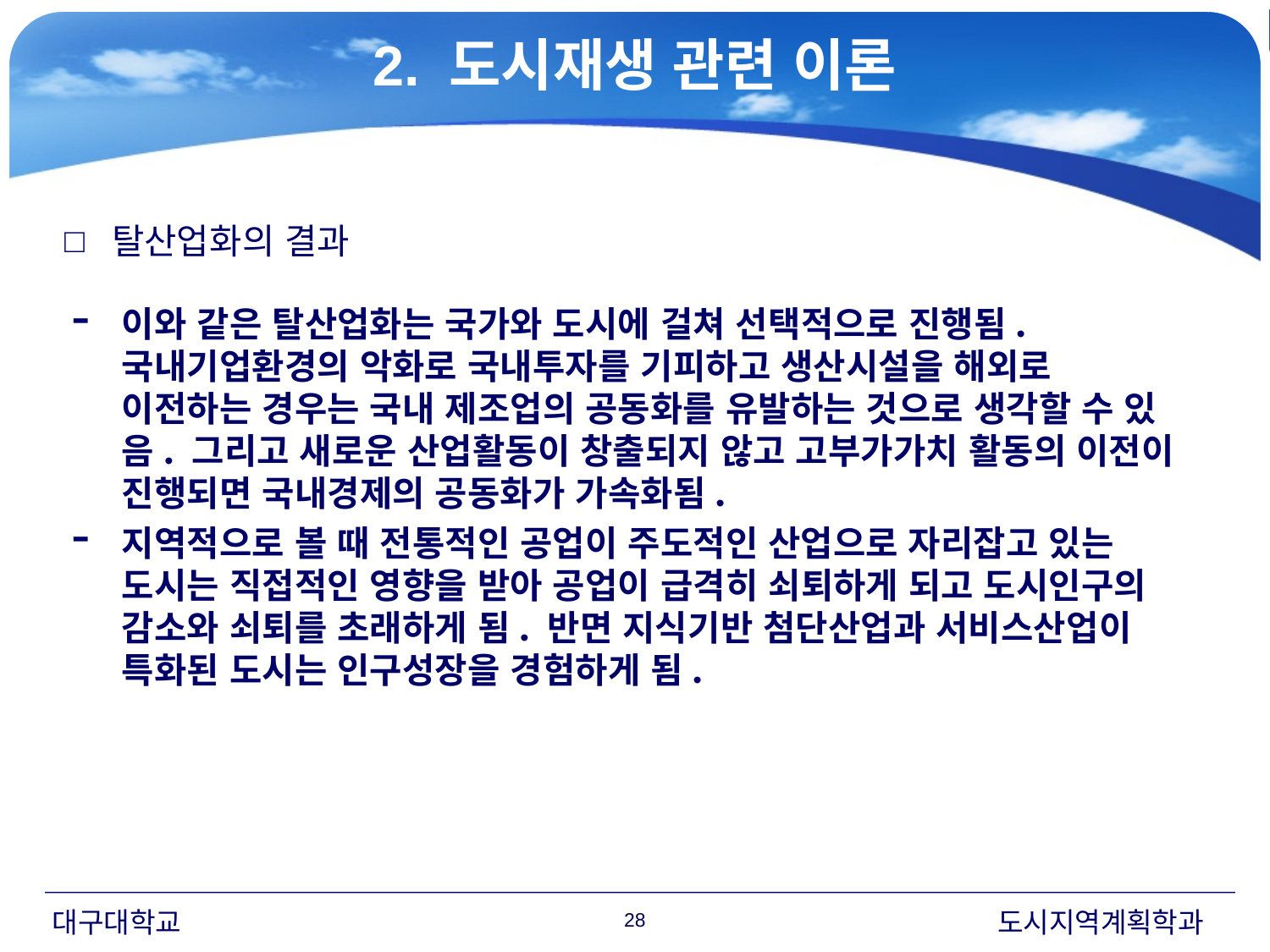

2. 도시재생 관련 이론
□
  탈산업화의 결과
이와 같은 탈산업화는 국가와 도시에 걸쳐 선택적으로 진행됨. 국내기업환경의 악화로 국내투자를 기피하고 생산시설을 해외로 이전하는 경우는 국내 제조업의 공동화를 유발하는 것으로 생각할 수 있음. 그리고 새로운 산업활동이 창출되지 않고 고부가가치 활동의 이전이 진행되면 국내경제의 공동화가 가속화됨.
지역적으로 볼 때 전통적인 공업이 주도적인 산업으로 자리잡고 있는 도시는 직접적인 영향을 받아 공업이 급격히 쇠퇴하게 되고 도시인구의 감소와 쇠퇴를 초래하게 됨. 반면 지식기반 첨단산업과 서비스산업이 특화된 도시는 인구성장을 경험하게 됨.